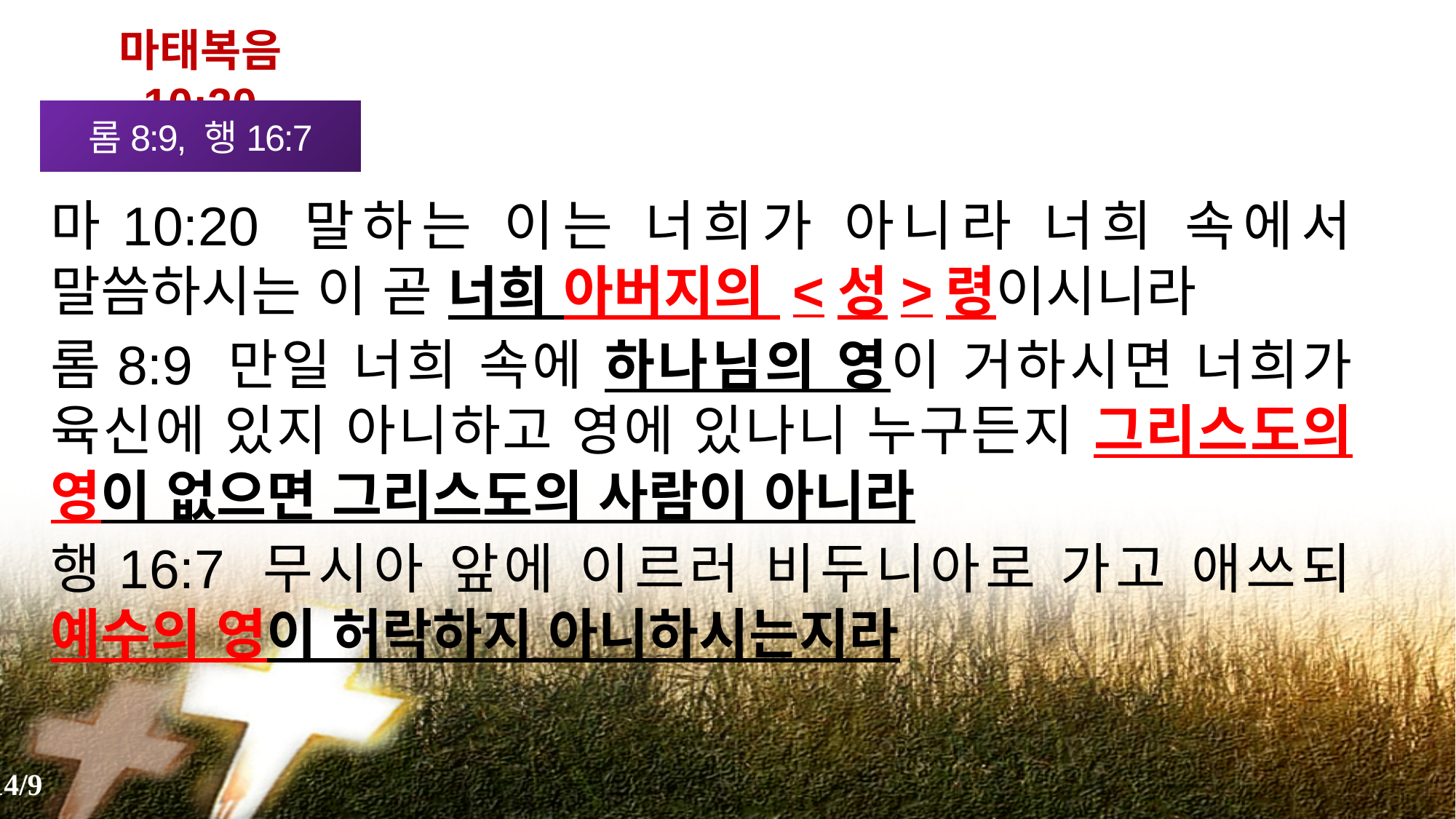

마태복음 10:20

롬8:9, 행16:7
마10:20 말하는 이는 너희가 아니라 너희 속에서 말씀하시는 이 곧 너희 아버지의 <성>령이시니라
롬8:9 만일 너희 속에 하나님의 영이 거하시면 너희가 육신에 있지 아니하고 영에 있나니 누구든지 그리스도의 영이 없으면 그리스도의 사람이 아니라
행16:7 무시아 앞에 이르러 비두니아로 가고 애쓰되 예수의 영이 허락하지 아니하시는지라